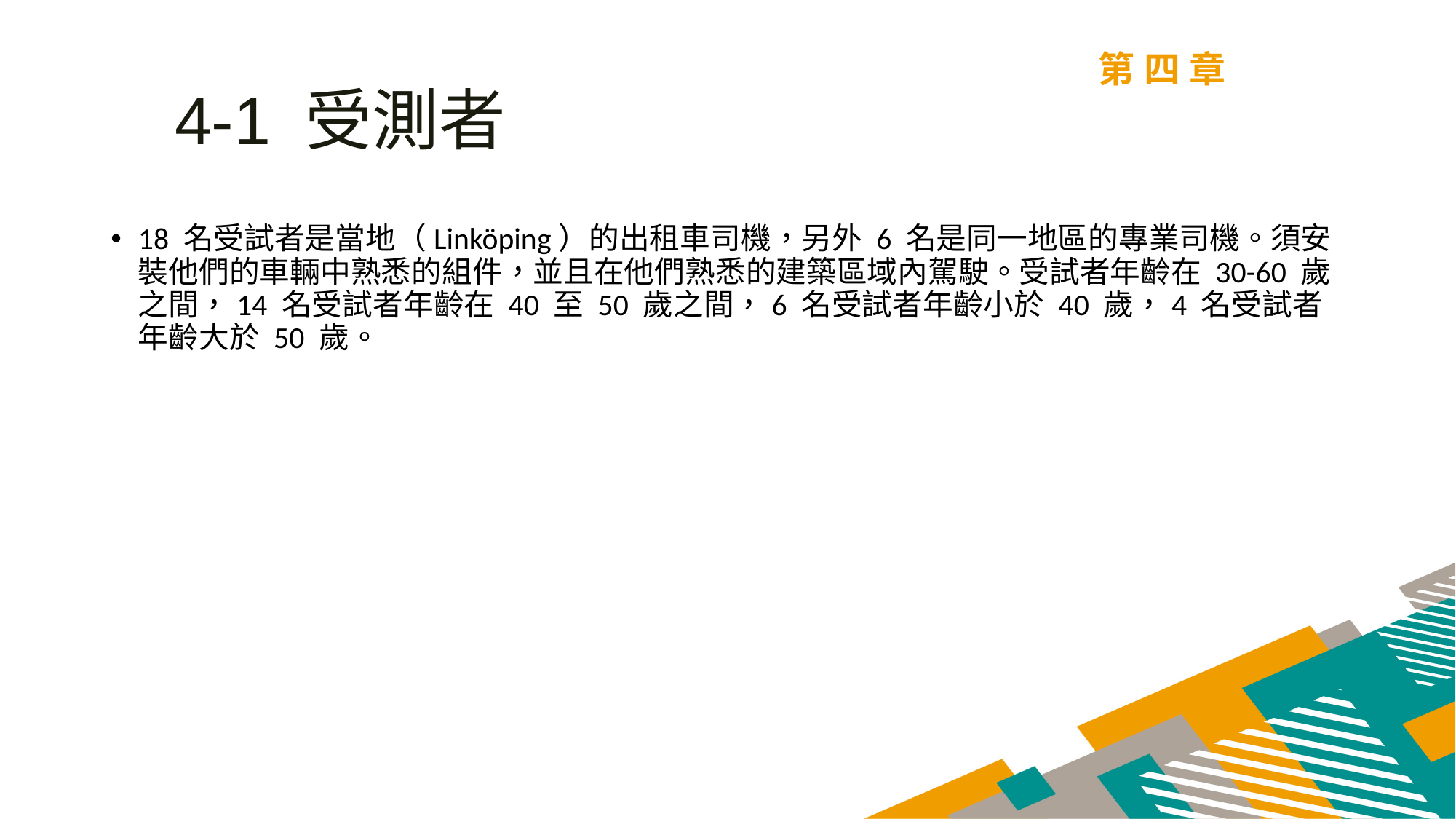

第四章
4-1 受測者
18 名受試者是當地（Linköping）的出租車司機，另外 6 名是同一地區的專業司機。須安裝他們的車輛中熟悉的組件，並且在他們熟悉的建築區域內駕駛。受試者年齡在 30-60 歲之間，14 名受試者年齡在 40 至 50 歲之間，6 名受試者年齡小於 40 歲，4 名受試者年齡大於 50 歲。